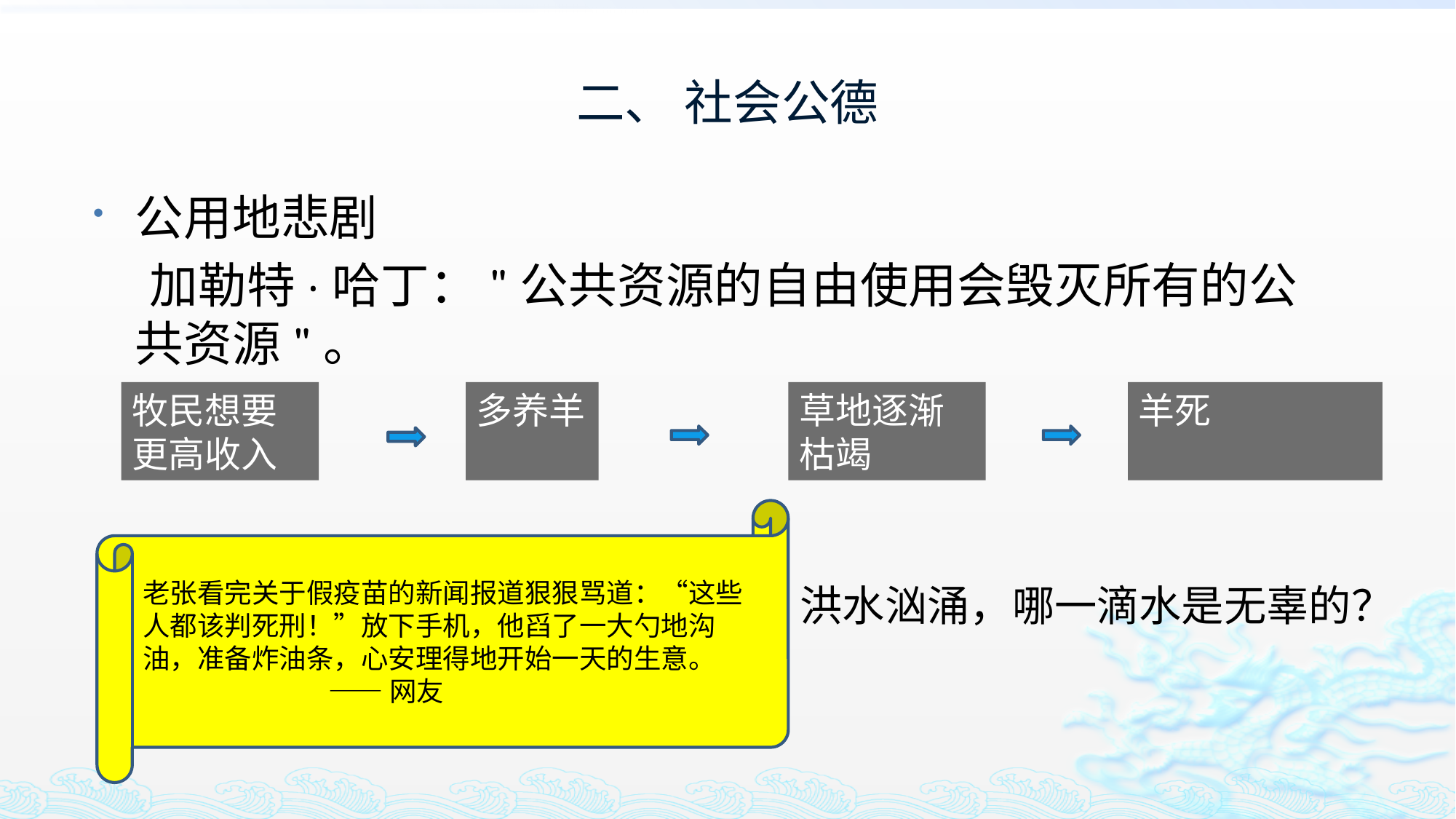

# 二、 社会公德
公用地悲剧
    加勒特·哈丁："公共资源的自由使用会毁灭所有的公共资源"。
牧民想要更高收入
多养羊

草地逐渐
枯竭
羊死

老张看完关于假疫苗的新闻报道狠狠骂道：“这些人都该判死刑！”放下手机，他舀了一大勺地沟油，准备炸油条，心安理得地开始一天的生意。
                              ——网友
洪水汹涌，哪一滴水是无辜的？